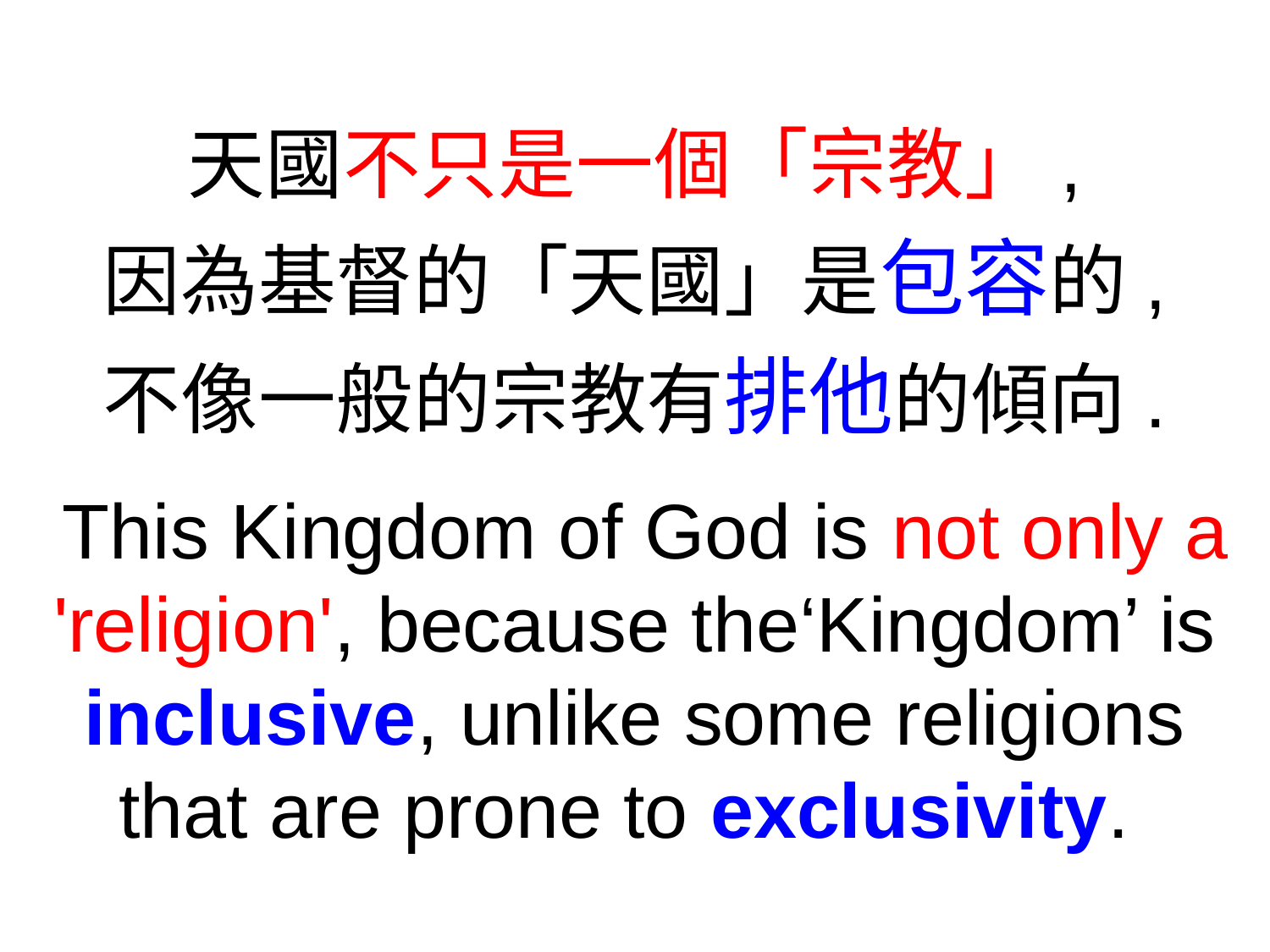

天國不只是一個「宗教」,
因為基督的「天國」是包容的,
不像一般的宗教有排他的傾向.
 This Kingdom of God is not only a 'religion', because the‘Kingdom’ is inclusive, unlike some religions that are prone to exclusivity.